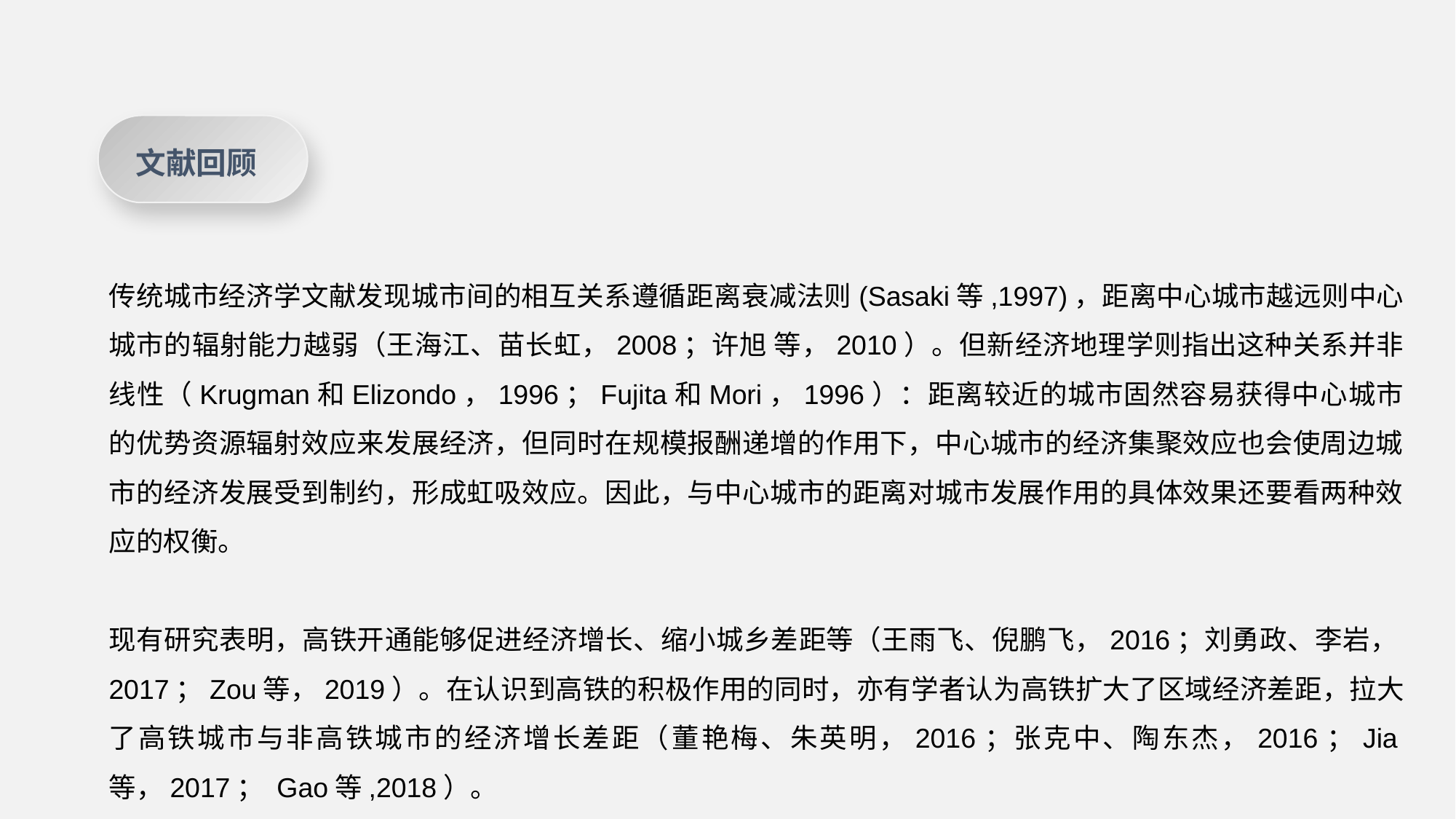

文献回顾
传统城市经济学文献发现城市间的相互关系遵循距离衰减法则(Sasaki等,1997)，距离中心城市越远则中心城市的辐射能力越弱（王海江、苗长虹，2008；许旭 等，2010）。但新经济地理学则指出这种关系并非线性（Krugman和Elizondo，1996；Fujita和Mori，1996）：距离较近的城市固然容易获得中心城市的优势资源辐射效应来发展经济，但同时在规模报酬递增的作用下，中心城市的经济集聚效应也会使周边城市的经济发展受到制约，形成虹吸效应。因此，与中心城市的距离对城市发展作用的具体效果还要看两种效应的权衡。

现有研究表明，高铁开通能够促进经济增长、缩小城乡差距等（王雨飞、倪鹏飞，2016；刘勇政、李岩，2017；Zou等，2019）。在认识到高铁的积极作用的同时，亦有学者认为高铁扩大了区域经济差距，拉大了高铁城市与非高铁城市的经济增长差距（董艳梅、朱英明，2016；张克中、陶东杰，2016；Jia等，2017； Gao等,2018）。